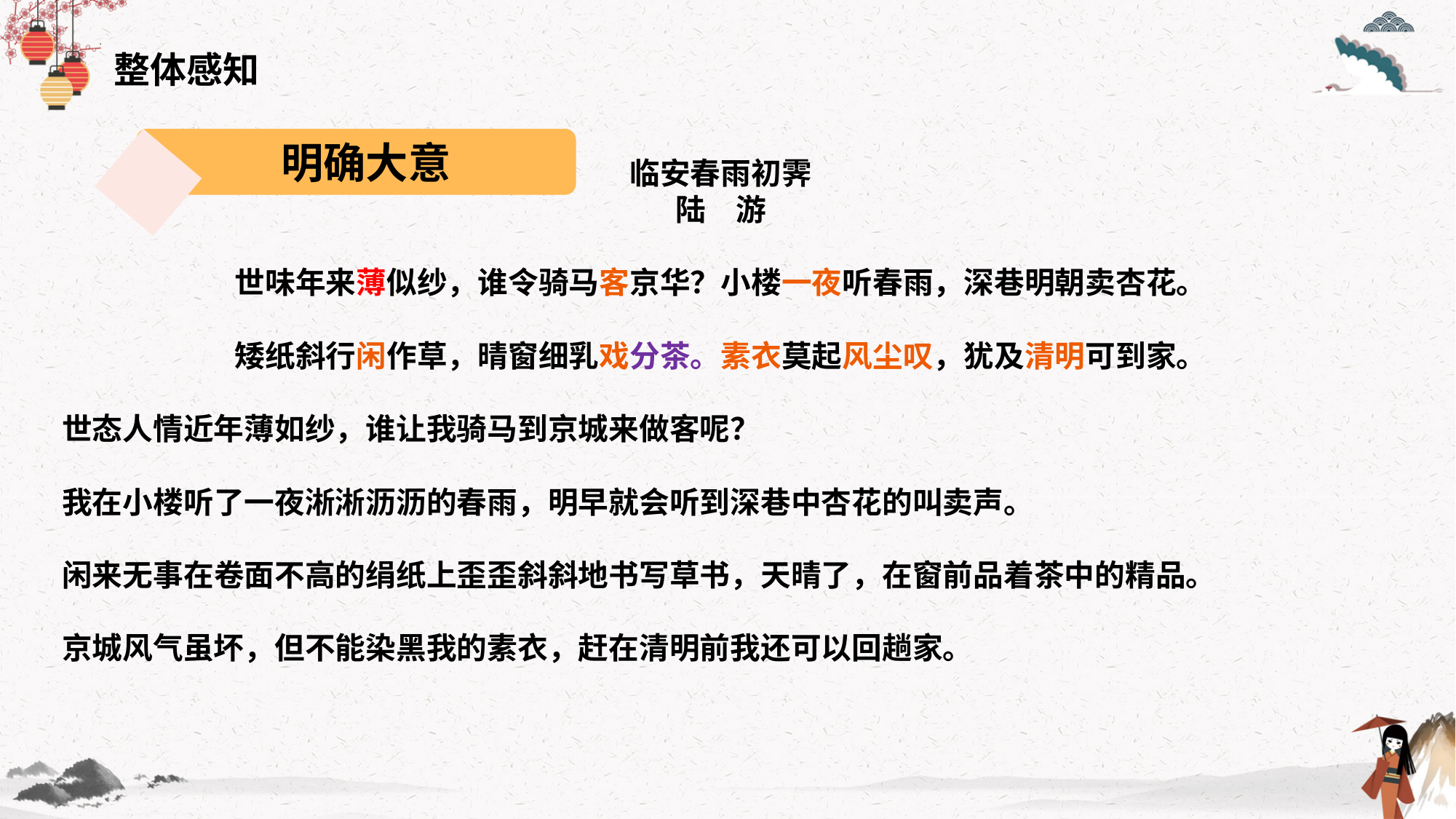

整体感知

临安春雨初霁
陆　游
世味年来薄似纱，谁令骑马客京华？小楼一夜听春雨，深巷明朝卖杏花。
矮纸斜行闲作草，晴窗细乳戏分茶。素衣莫起风尘叹，犹及清明可到家。
世态人情近年薄如纱，谁让我骑马到京城来做客呢？
我在小楼听了一夜淅淅沥沥的春雨，明早就会听到深巷中杏花的叫卖声。
闲来无事在卷面不高的绢纸上歪歪斜斜地书写草书，天晴了，在窗前品着茶中的精品。
京城风气虽坏，但不能染黑我的素衣，赶在清明前我还可以回趟家。

 明确大意